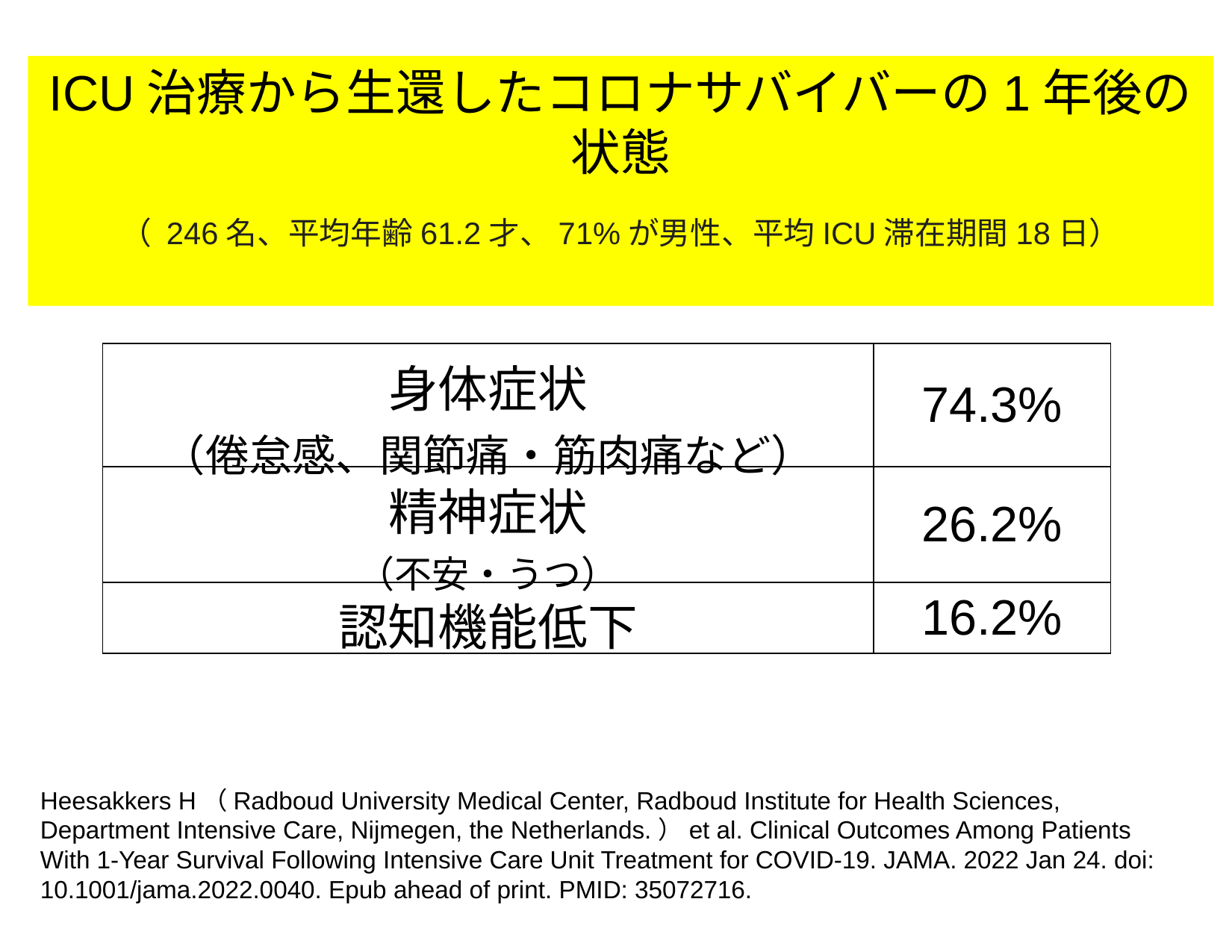

ICU治療から生還したコロナサバイバーの1年後の状態
（ 246名、平均年齢61.2才、71%が男性、平均ICU滞在期間18日）

| 身体症状 （倦怠感、関節痛・筋肉痛など） | 74.3% |
| --- | --- |
| 精神症状 （不安・うつ） | 26.2% |
| 認知機能低下 | 16.2% |
Heesakkers H（Radboud University Medical Center, Radboud Institute for Health Sciences, Department Intensive Care, Nijmegen, the Netherlands.）et al. Clinical Outcomes Among Patients With 1-Year Survival Following Intensive Care Unit Treatment for COVID-19. JAMA. 2022 Jan 24. doi: 10.1001/jama.2022.0040. Epub ahead of print. PMID: 35072716.